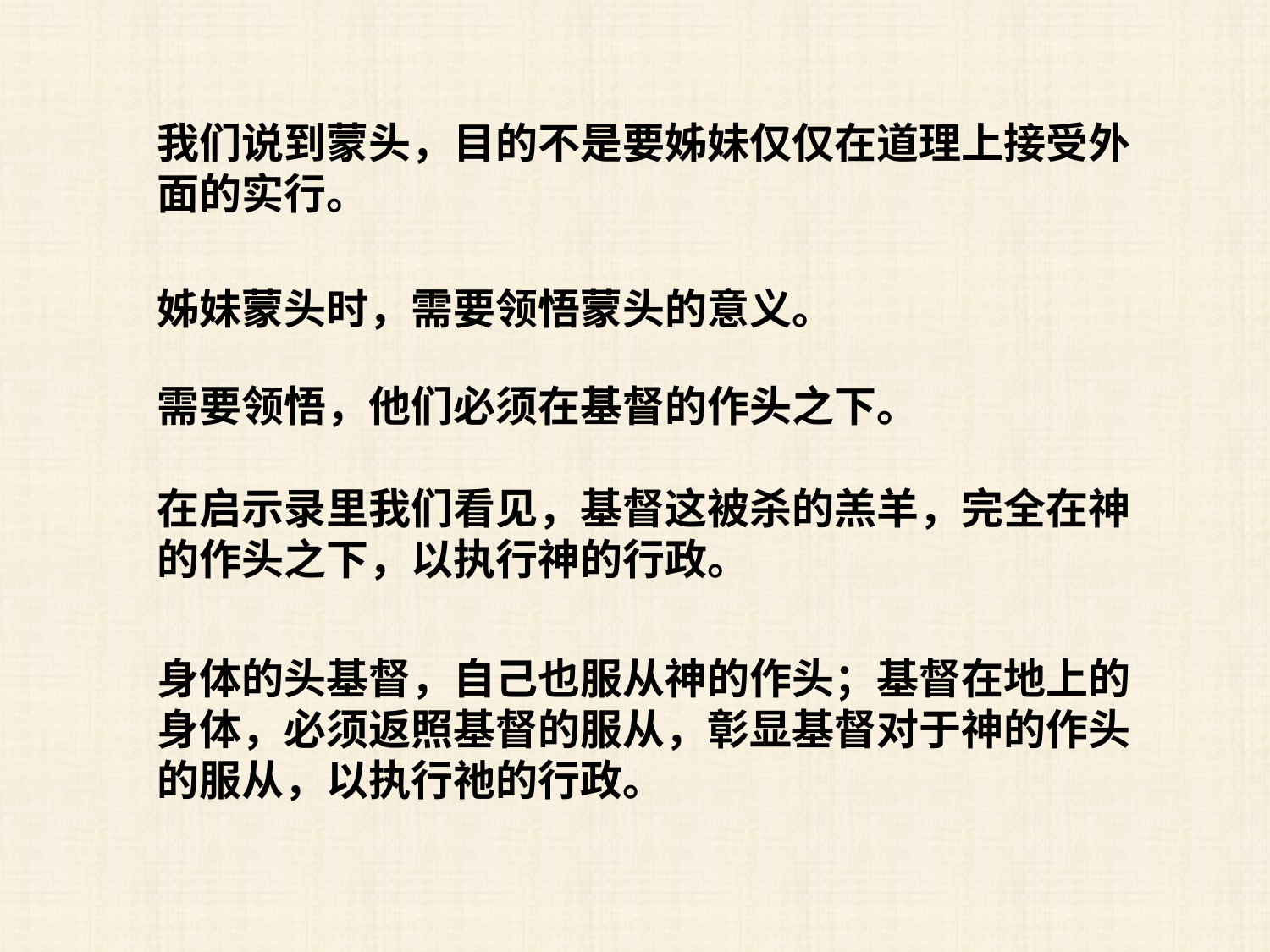

我们说到蒙头，目的不是要姊妹仅仅在道理上接受外面的实行。
姊妹蒙头时，需要领悟蒙头的意义。
需要领悟，他们必须在基督的作头之下。
在启示录里我们看见，基督这被杀的羔羊，完全在神的作头之下，以执行神的行政。
身体的头基督，自己也服从神的作头；基督在地上的身体，必须返照基督的服从，彰显基督对于神的作头的服从，以执行祂的行政。